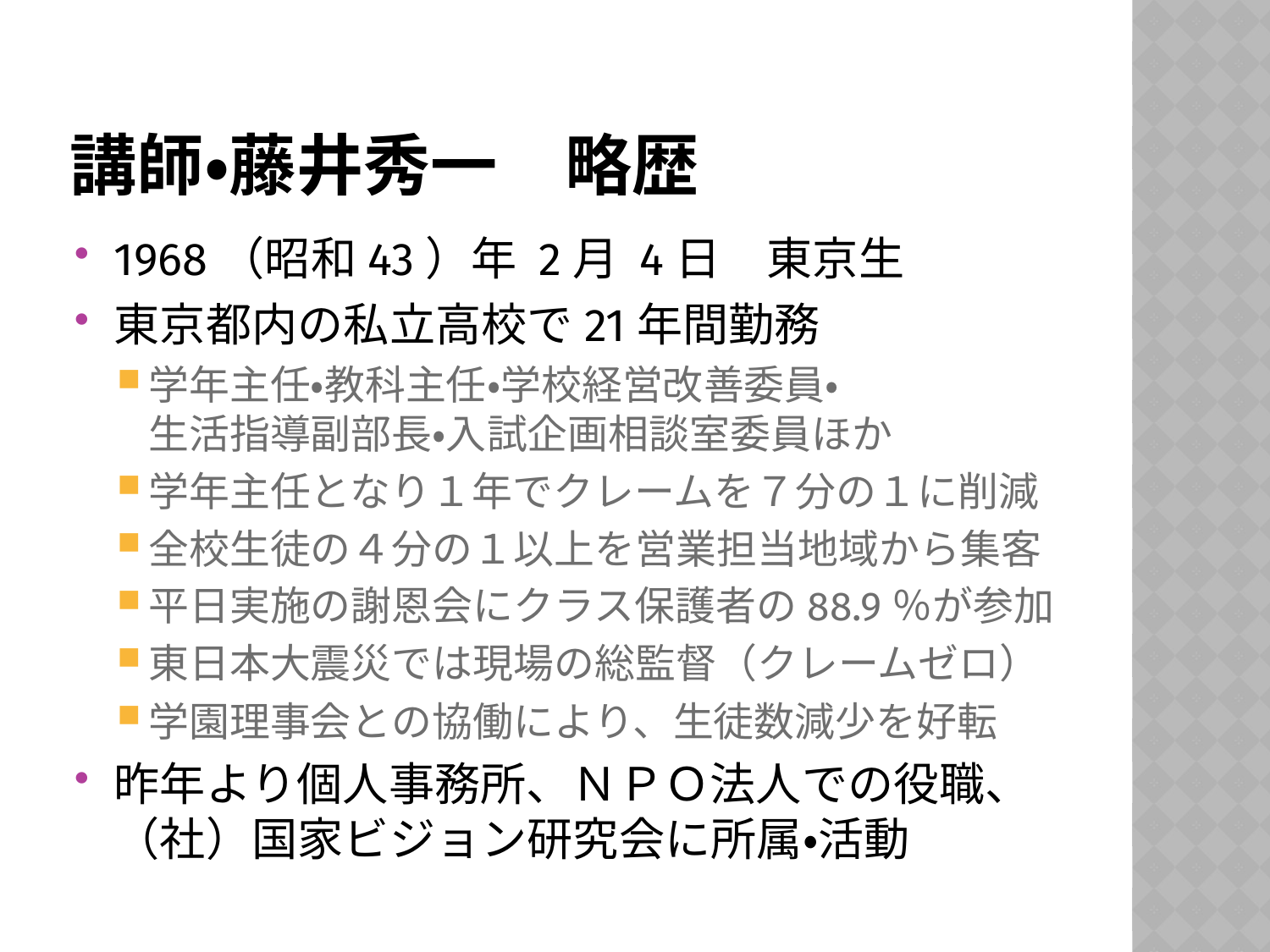

# 講師・藤井秀一　略歴
1968（昭和43）年 2月 4日　東京生
東京都内の私立高校で21年間勤務
学年主任・教科主任・学校経営改善委員・
生活指導副部長・入試企画相談室委員ほか
学年主任となり１年でクレームを７分の１に削減
全校生徒の４分の１以上を営業担当地域から集客
平日実施の謝恩会にクラス保護者の88.9％が参加
東日本大震災では現場の総監督（クレームゼロ）
学園理事会との協働により、生徒数減少を好転
昨年より個人事務所、ＮＰＯ法人での役職、
（社）国家ビジョン研究会に所属・活動